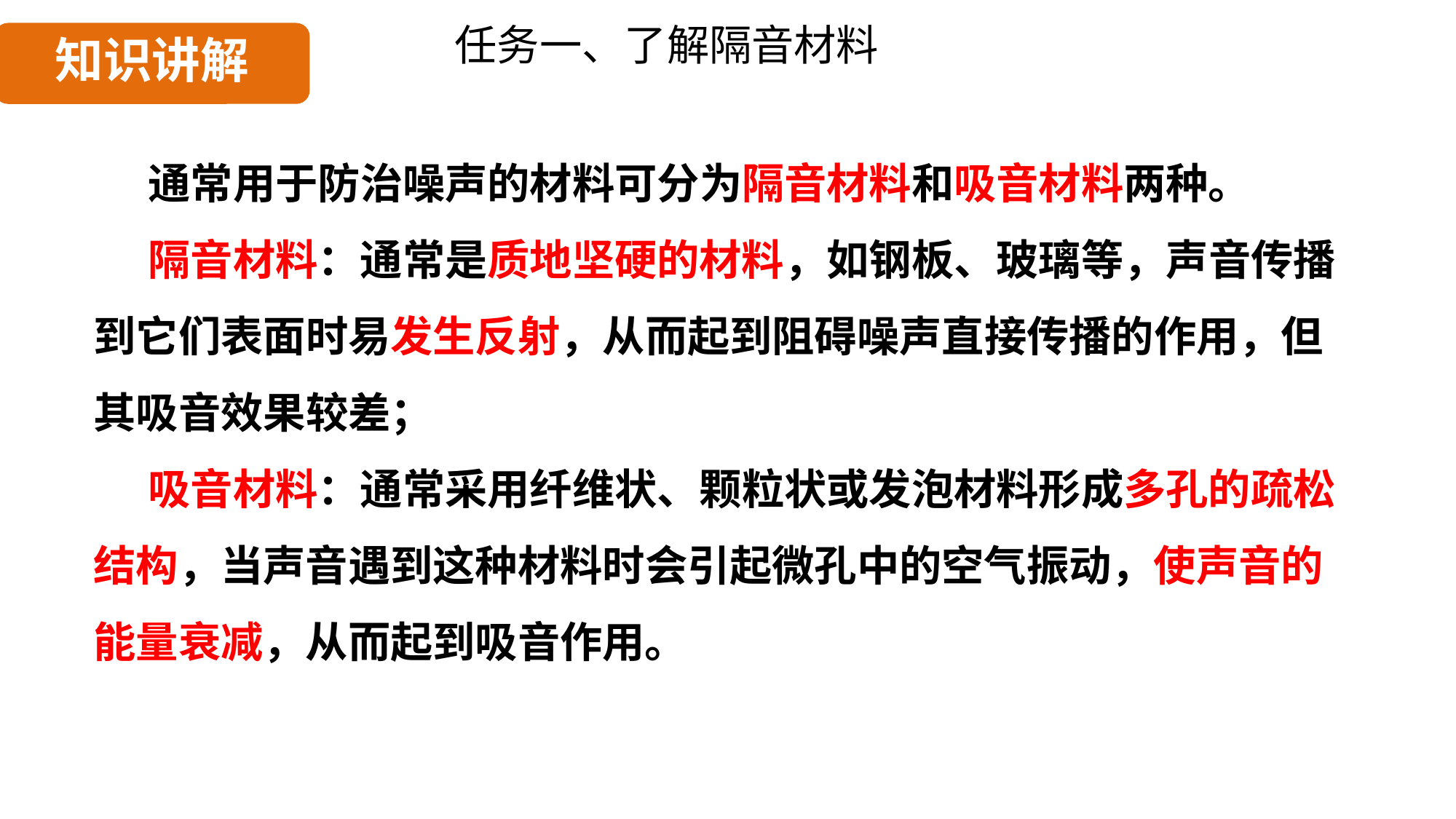

任务一、了解隔音材料
通常用于防治噪声的材料可分为隔音材料和吸音材料两种。
隔音材料：通常是质地坚硬的材料，如钢板、玻璃等，声音传播到它们表面时易发生反射，从而起到阻碍噪声直接传播的作用，但其吸音效果较差；
吸音材料：通常采用纤维状、颗粒状或发泡材料形成多孔的疏松结构，当声音遇到这种材料时会引起微孔中的空气振动，使声音的能量衰减，从而起到吸音作用。